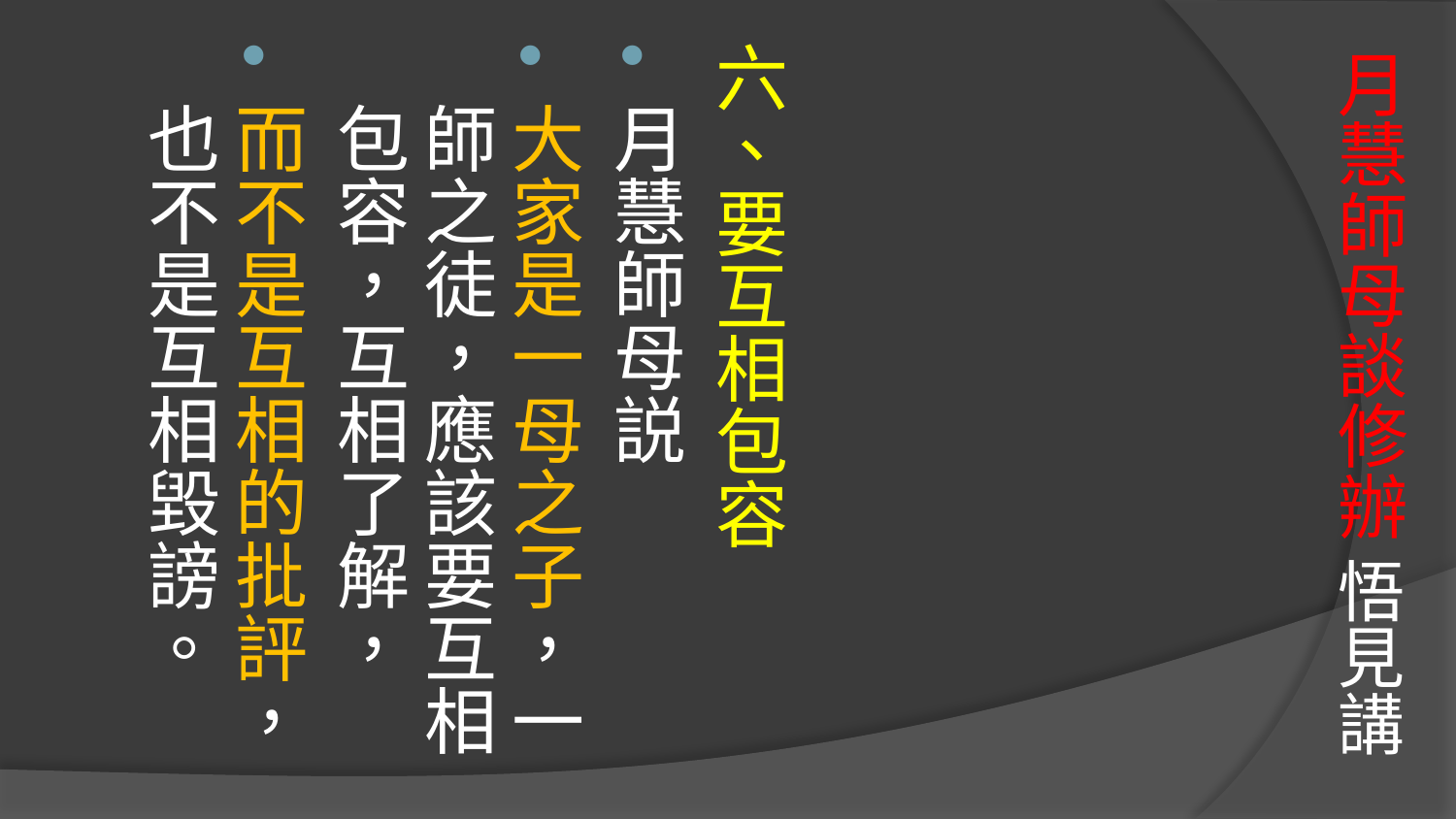

# 月慧師母談修辦 悟見講
六、要互相包容
月慧師母説
大家是一母之子，一師之徒，應該要互相包容，互相了解，
而不是互相的批評，也不是互相毀謗。